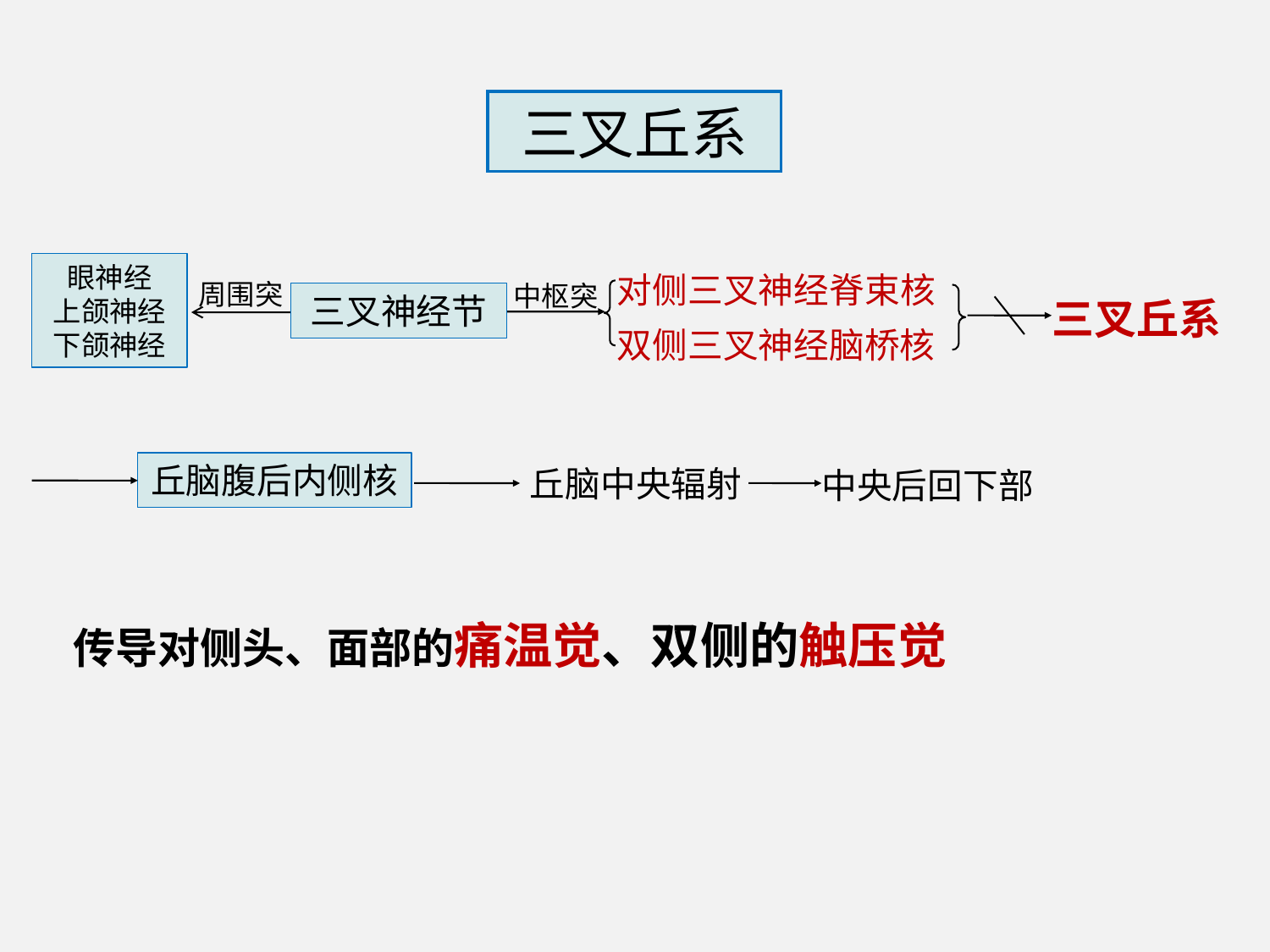

三叉丘系
对侧三叉神经脊束核
双侧三叉神经脑桥核
眼神经
上颌神经
下颌神经
周围突
中枢突

三叉神经节

三叉丘系

中央后回下部
丘脑腹后内侧核
丘脑中央辐射

传导对侧头、面部的痛温觉、双侧的触压觉